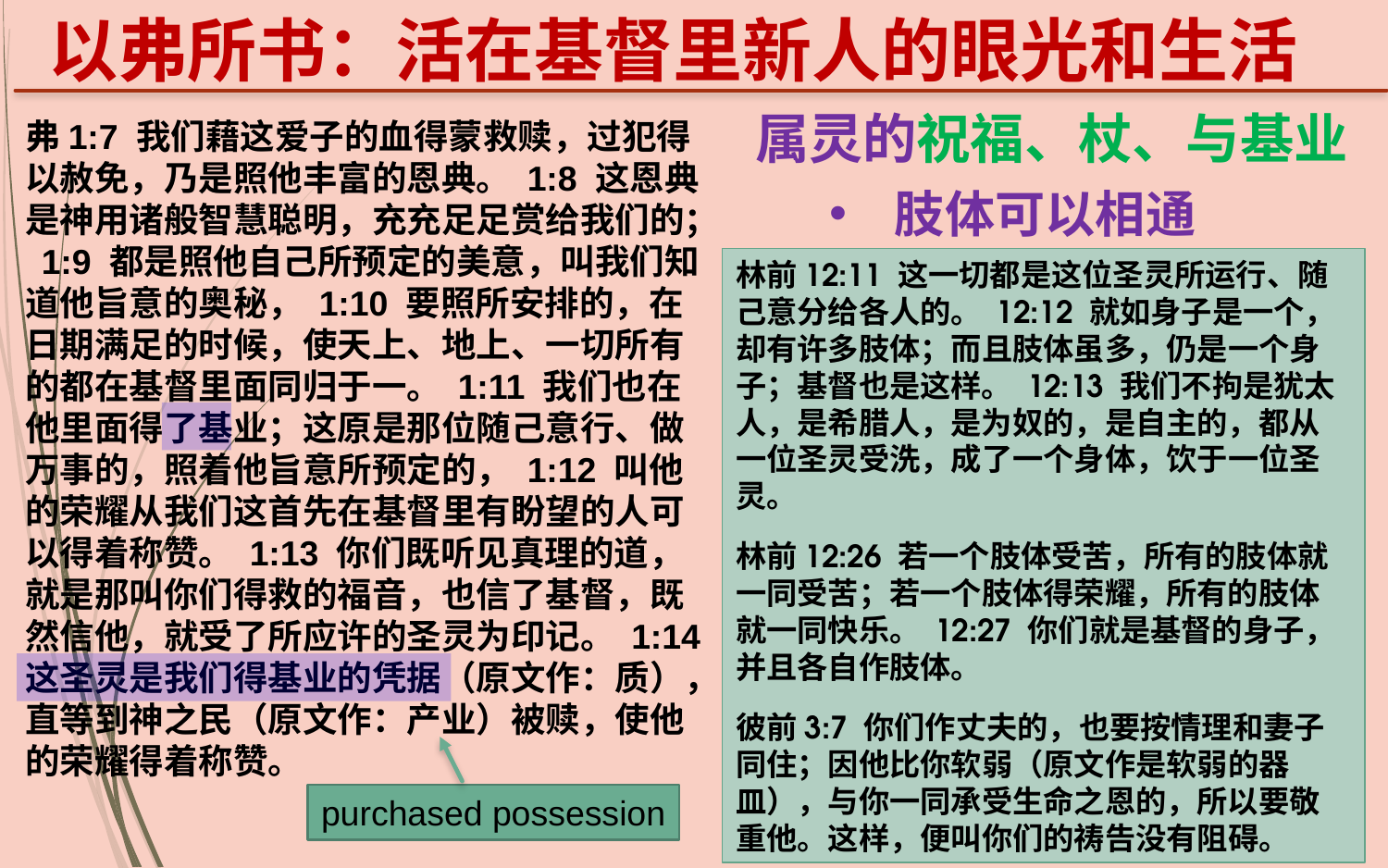

以弗所书：活在基督里新人的眼光和生活
属灵的祝福、杖、与基业
弗1:7 我们藉这爱子的血得蒙救赎，过犯得以赦免，乃是照他丰富的恩典。 1:8 这恩典是神用诸般智慧聪明，充充足足赏给我们的； 1:9 都是照他自己所预定的美意，叫我们知道他旨意的奥秘， 1:10 要照所安排的，在日期满足的时候，使天上、地上、一切所有的都在基督里面同归于一。 1:11 我们也在他里面得了基业；这原是那位随己意行、做万事的，照着他旨意所预定的， 1:12 叫他的荣耀从我们这首先在基督里有盼望的人可以得着称赞。 1:13 你们既听见真理的道，就是那叫你们得救的福音，也信了基督，既然信他，就受了所应许的圣灵为印记。 1:14 这圣灵是我们得基业的凭据（原文作：质），直等到神之民（原文作：产业）被赎，使他的荣耀得着称赞。
 肢体可以相通
林前12:11 这一切都是这位圣灵所运行、随己意分给各人的。 12:12 就如身子是一个，却有许多肢体；而且肢体虽多，仍是一个身子；基督也是这样。 12:13 我们不拘是犹太人，是希腊人，是为奴的，是自主的，都从一位圣灵受洗，成了一个身体，饮于一位圣灵。
林前12:26 若一个肢体受苦，所有的肢体就一同受苦；若一个肢体得荣耀，所有的肢体就一同快乐。 12:27 你们就是基督的身子，并且各自作肢体。
彼前3:7 你们作丈夫的，也要按情理和妻子同住；因他比你软弱（原文作是软弱的器皿），与你一同承受生命之恩的，所以要敬重他。这样，便叫你们的祷告没有阻碍。

purchased possession